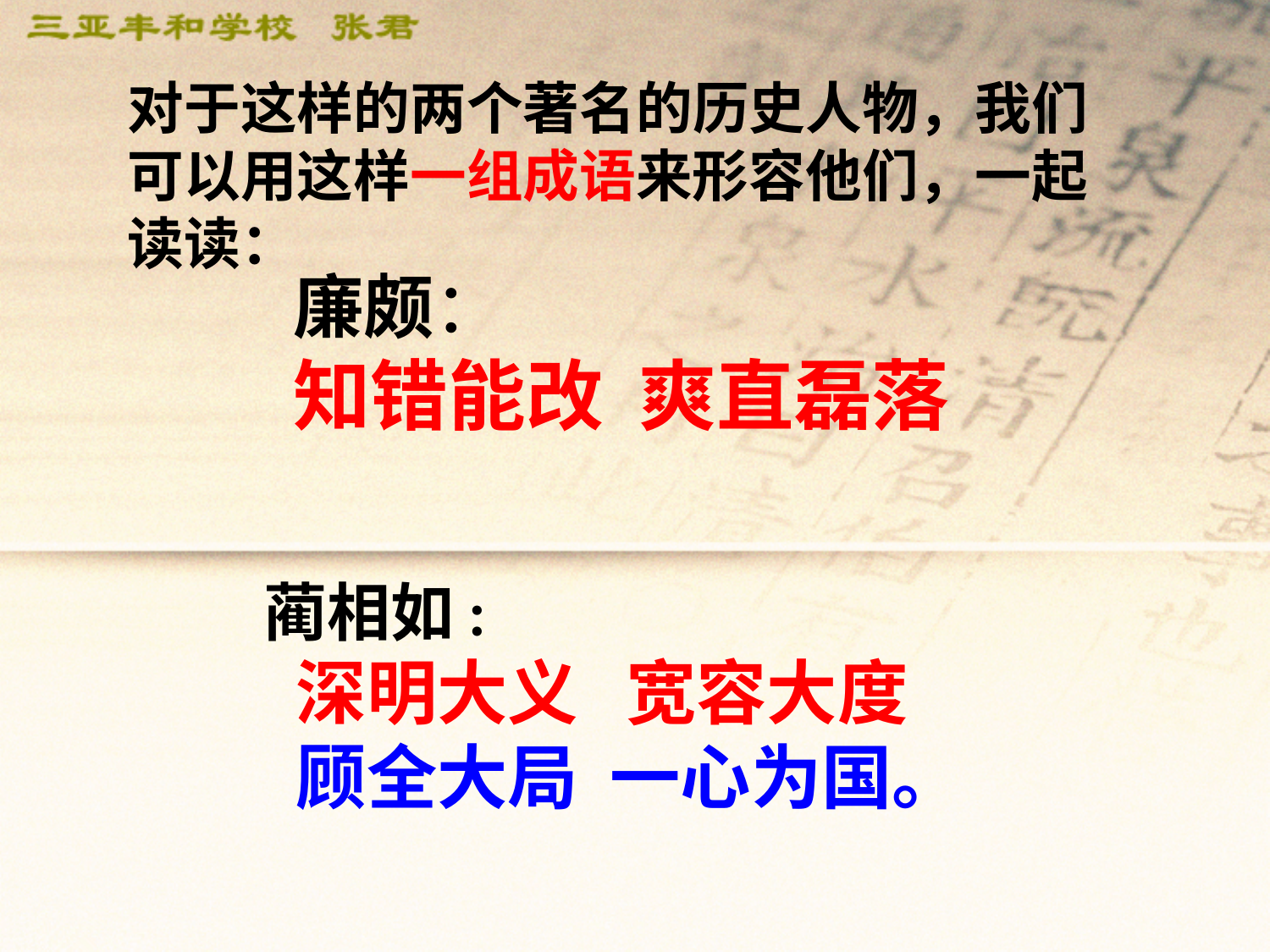

对于这样的两个著名的历史人物，我们可以用这样一组成语来形容他们，一起读读：
廉颇：
知错能改  爽直磊落
#
蔺相如:
 深明大义   宽容大度
 顾全大局  一心为国。